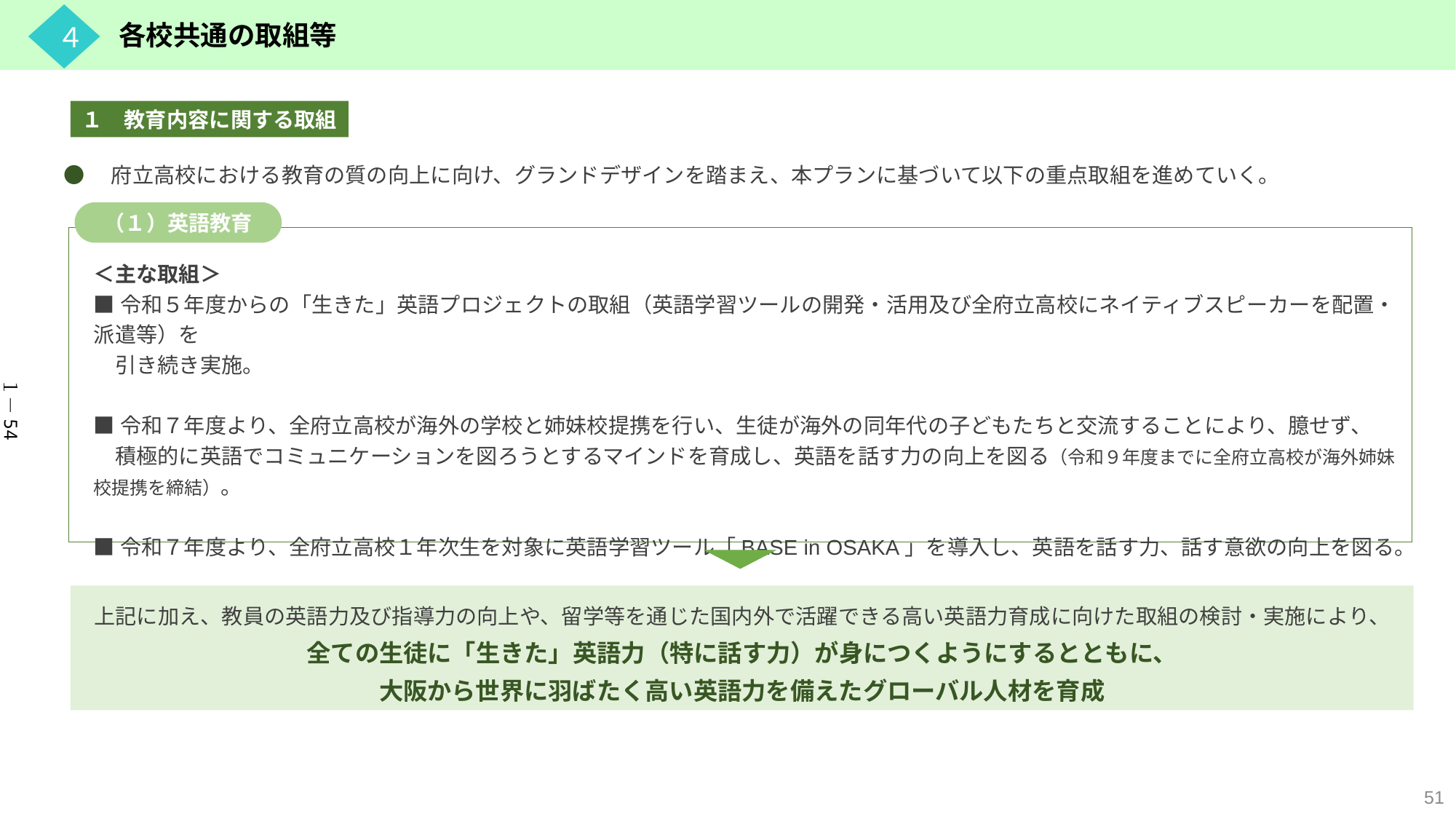

４
各校共通の取組等
１　教育内容に関する取組
●　府立高校における教育の質の向上に向け、グランドデザインを踏まえ、本プランに基づいて以下の重点取組を進めていく。
（１）英語教育

＜主な取組＞
■令和５年度からの「生きた」英語プロジェクトの取組（英語学習ツールの開発・活用及び全府立高校にネイティブスピーカーを配置・派遣等）を
　引き続き実施。

■令和７年度より、全府立高校が海外の学校と姉妹校提携を行い、生徒が海外の同年代の子どもたちと交流することにより、臆せず、
　積極的に英語でコミュニケーションを図ろうとするマインドを育成し、英語を話す力の向上を図る（令和９年度までに全府立高校が海外姉妹校提携を締結）。

■令和７年度より、全府立高校１年次生を対象に英語学習ツール「BASE in OSAKA」を導入し、英語を話す力、話す意欲の向上を図る。
１－54

上記に加え、教員の英語力及び指導力の向上や、留学等を通じた国内外で活躍できる高い英語力育成に向けた取組の検討・実施により、
全ての生徒に「生きた」英語力（特に話す力）が身につくようにするとともに、
大阪から世界に羽ばたく高い英語力を備えたグローバル人材を育成
51